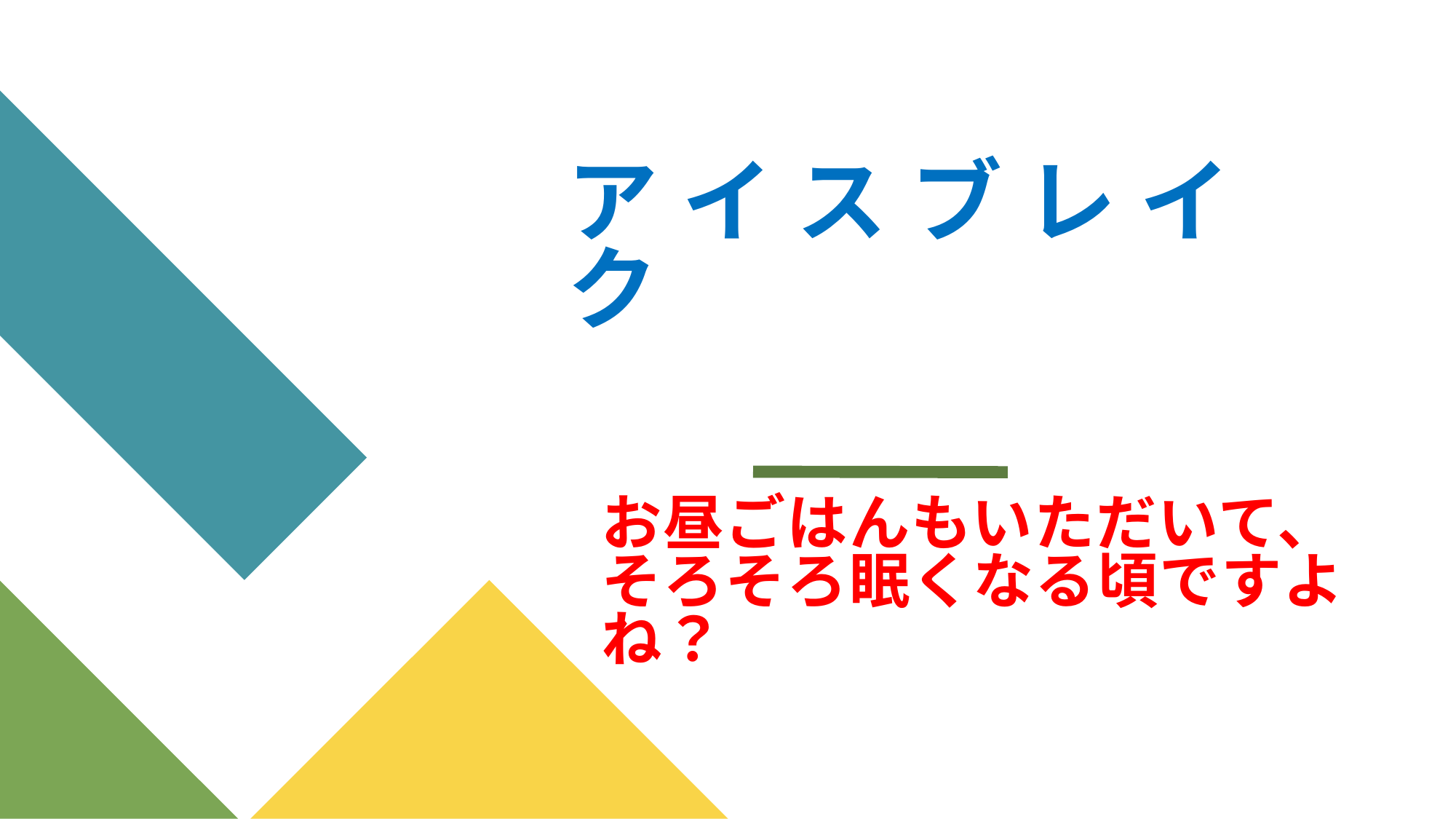

# ア イ ス ブ レ イ ク
お昼ごはんもいただいて、
そろそろ眠くなる頃ですよね？